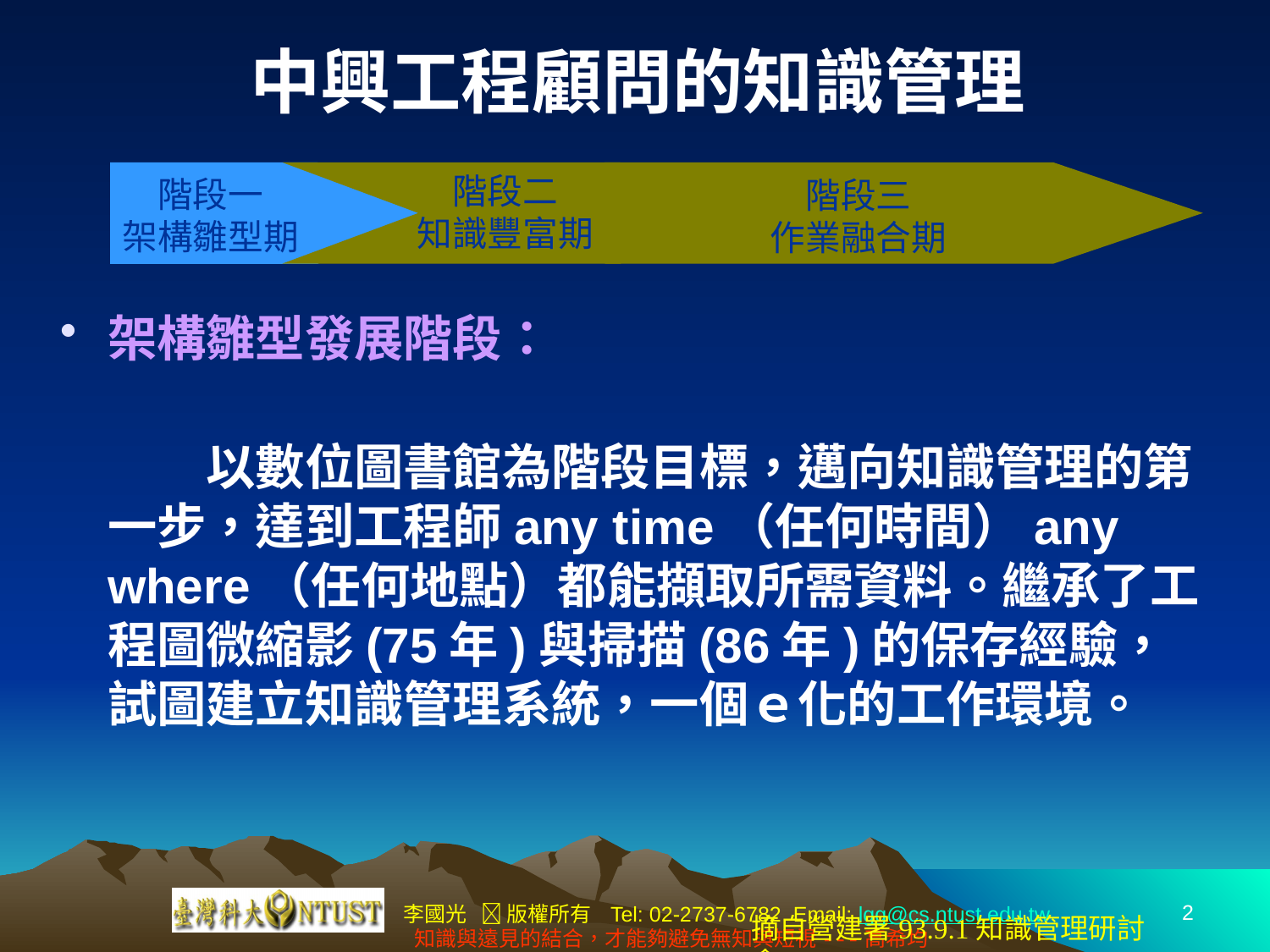

# 中興工程顧問的知識管理

階段二
知識豐富期
階段一
架構雛型期
階段三
作業融合期
架構雛型發展階段：
　　以數位圖書館為階段目標，邁向知識管理的第一步，達到工程師any time（任何時間）any where（任何地點）都能擷取所需資料。繼承了工程圖微縮影(75年)與掃描(86年)的保存經驗，試圖建立知識管理系統，一個ｅ化的工作環境。
2
摘自營建署93.9.1知識管理研討會